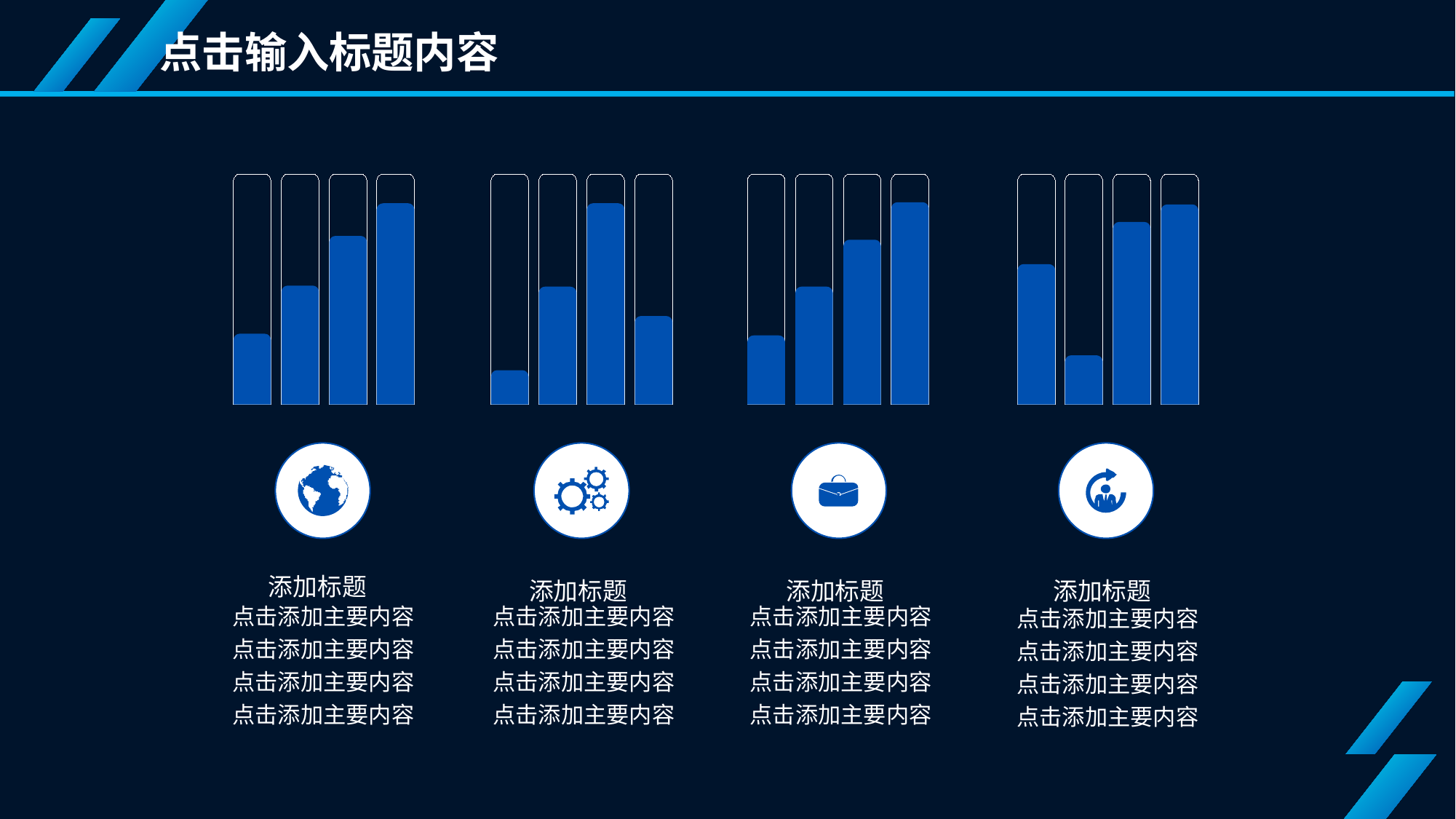

点击输入标题内容

添加标题
添加标题
添加标题
添加标题
点击添加主要内容
点击添加主要内容
点击添加主要内容
点击添加主要内容
点击添加主要内容
点击添加主要内容
点击添加主要内容
点击添加主要内容
点击添加主要内容
点击添加主要内容
点击添加主要内容
点击添加主要内容
点击添加主要内容
点击添加主要内容
点击添加主要内容
点击添加主要内容